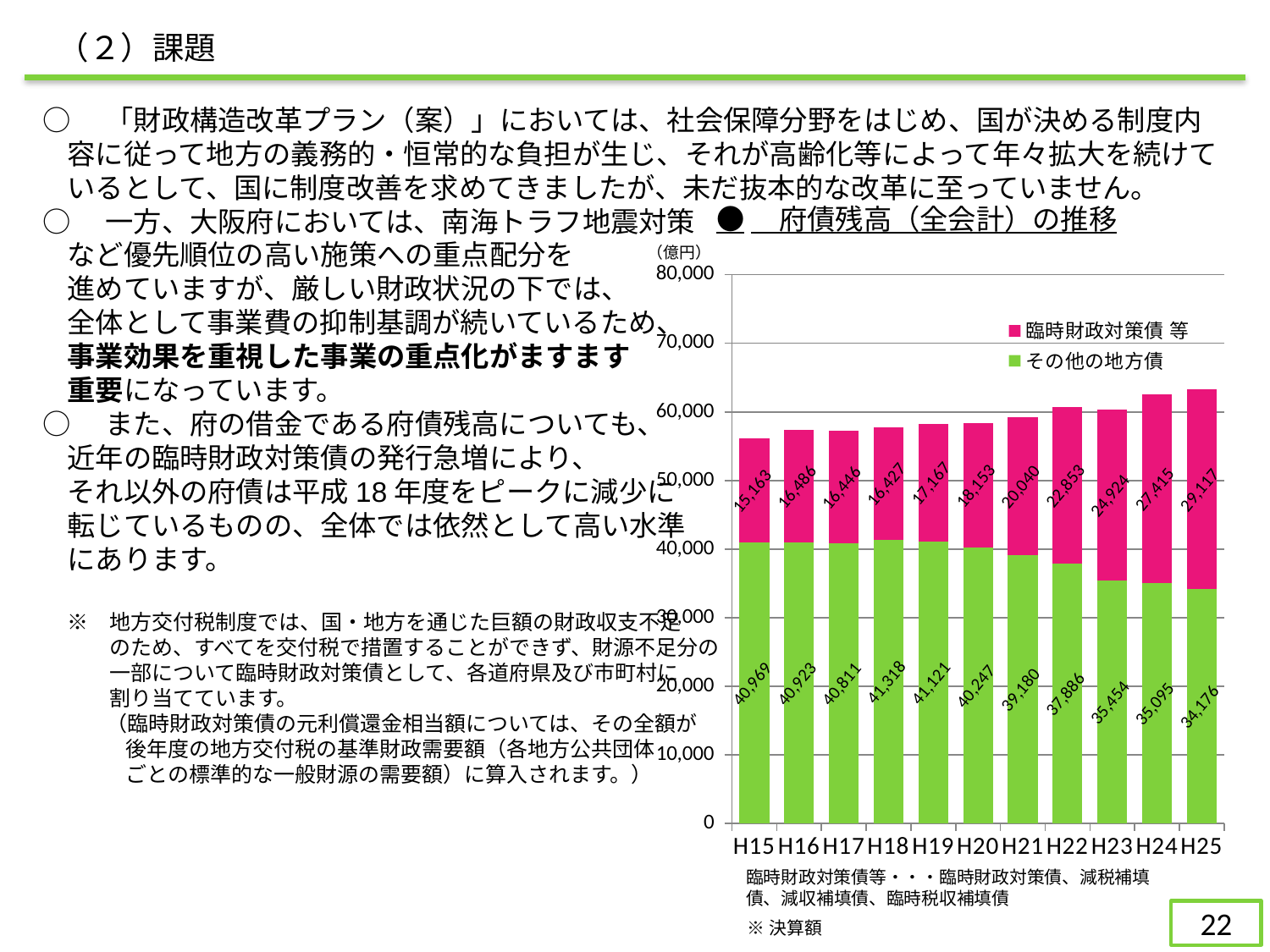

（２）課題
○　「財政構造改革プラン（案）」においては、社会保障分野をはじめ、国が決める制度内容に従って地方の義務的・恒常的な負担が生じ、それが高齢化等によって年々拡大を続けているとして、国に制度改善を求めてきましたが、未だ抜本的な改革に至っていません。
○　一方、大阪府においては、南海トラフ地震対策
など優先順位の高い施策への重点配分を
進めていますが、厳しい財政状況の下では、
全体として事業費の抑制基調が続いているため、
事業効果を重視した事業の重点化がますます
重要になっています。
○　また、府の借金である府債残高についても、
近年の臨時財政対策債の発行急増により、
それ以外の府債は平成18年度をピークに減少に
転じているものの、全体では依然として高い水準
にあります。
※　地方交付税制度では、国・地方を通じた巨額の財政収支不足
　　のため、すべてを交付税で措置することができず、財源不足分の
　　一部について臨時財政対策債として、各道府県及び市町村に
　　割り当てています。
　　　（臨時財政対策債の元利償還金相当額については、その全額が
　　　後年度の地方交付税の基準財政需要額（各地方公共団体
　　　ごとの標準的な一般財源の需要額）に算入されます。）
●　府債残高（全会計）の推移
（億円）

### Chart

| Category | その他の地方債 | 臨時財政対策債 等 |
|---|---|---|
| H15 | 40969.0 | 15163.0 |
| H16 | 40923.0 | 16486.0 |
| H17 | 40811.0 | 16446.0 |
| H18 | 41318.0 | 16427.0 |
| H19 | 41121.0 | 17167.0 |
| H20 | 40247.0 | 18153.0 |
| H21 | 39180.0 | 20040.0 |
| H22 | 37886.0 | 22853.0 |
| H23 | 35454.0 | 24924.0 |
| H24 | 35095.0 | 27415.0 |
| H25 | 34176.0 | 29117.0 |
臨時財政対策債等・・・臨時財政対策債、減税補填債、減収補填債、臨時税収補填債
22
※決算額